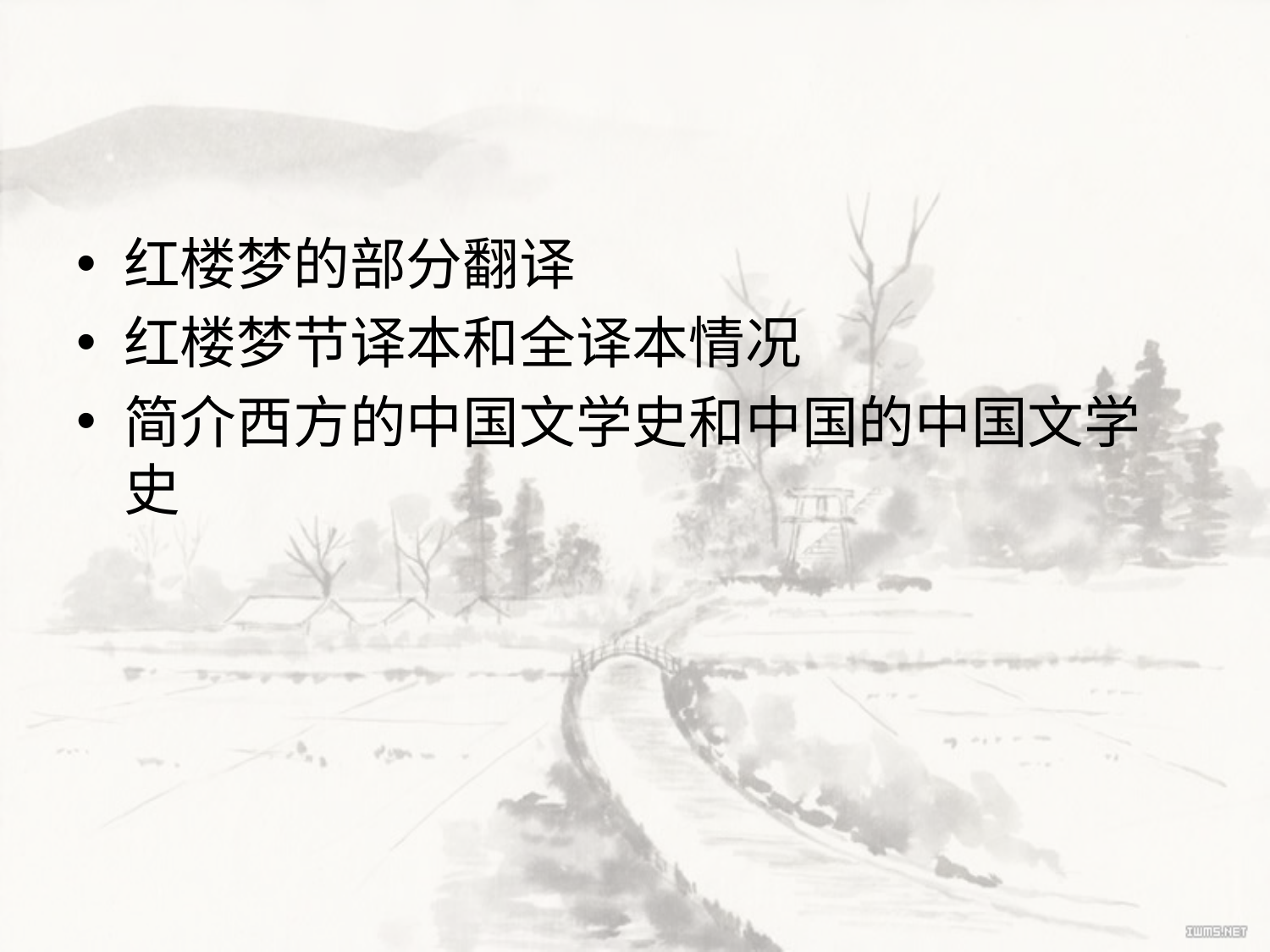

#
红楼梦的部分翻译
红楼梦节译本和全译本情况
简介西方的中国文学史和中国的中国文学史